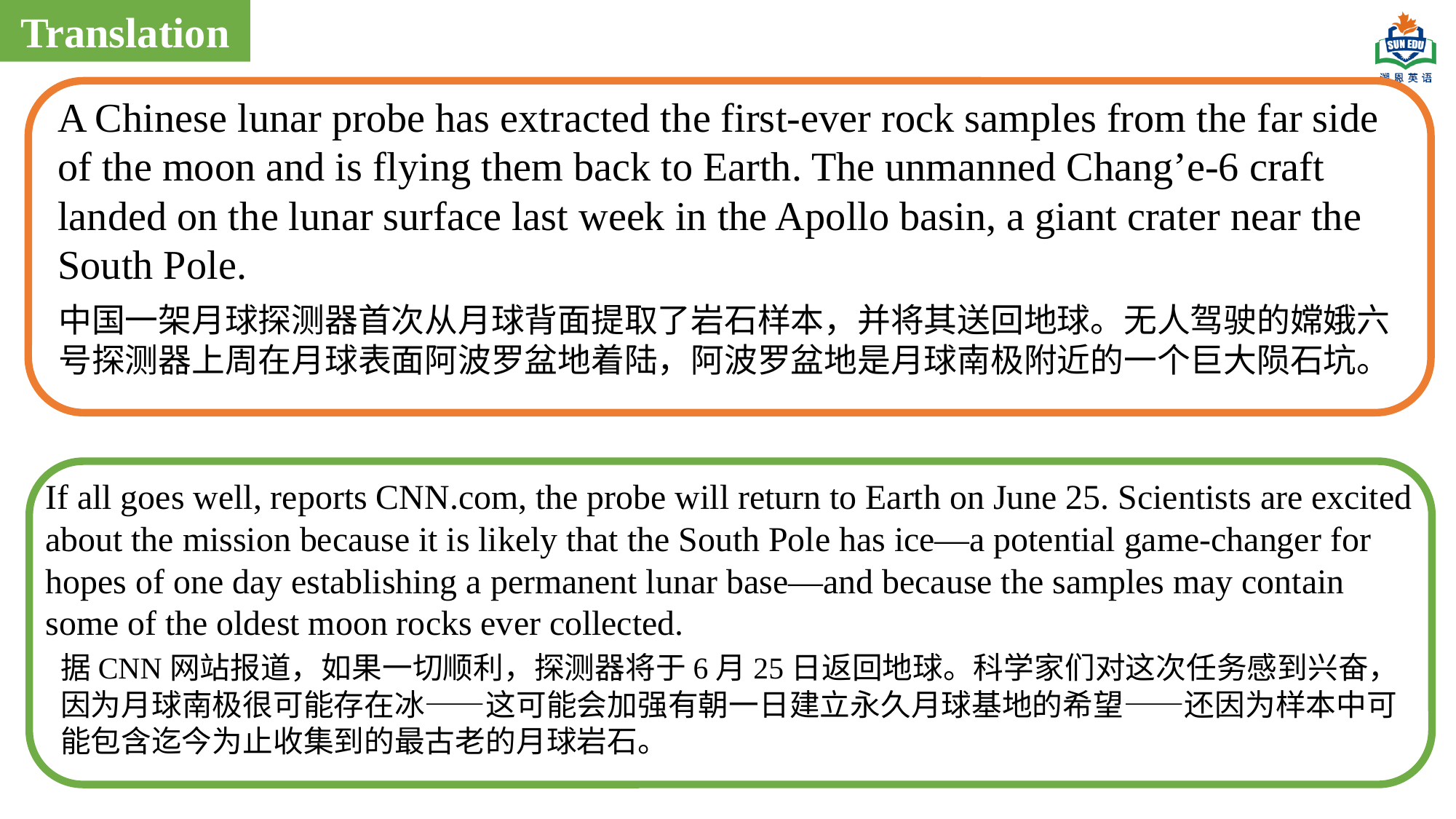

Translation

A Chinese lunar probe has extracted the first-ever rock samples from the far side of the moon and is flying them back to Earth. The unmanned Chang’e-6 craft landed on the lunar surface last week in the Apollo basin, a giant crater near the South Pole.
中国一架月球探测器首次从月球背面提取了岩石样本，并将其送回地球。无人驾驶的嫦娥六号探测器上周在月球表面阿波罗盆地着陆，阿波罗盆地是月球南极附近的一个巨大陨石坑。

If all goes well, reports CNN.com, the probe will return to Earth on June 25. Scientists are excited about the mission because it is likely that the South Pole has ice—a potential game-changer for hopes of one day establishing a permanent lunar base—and because the samples may contain some of the oldest moon rocks ever collected.
据CNN网站报道，如果一切顺利，探测器将于6月25日返回地球。科学家们对这次任务感到兴奋，因为月球南极很可能存在冰——这可能会加强有朝一日建立永久月球基地的希望——还因为样本中可能包含迄今为止收集到的最古老的月球岩石。